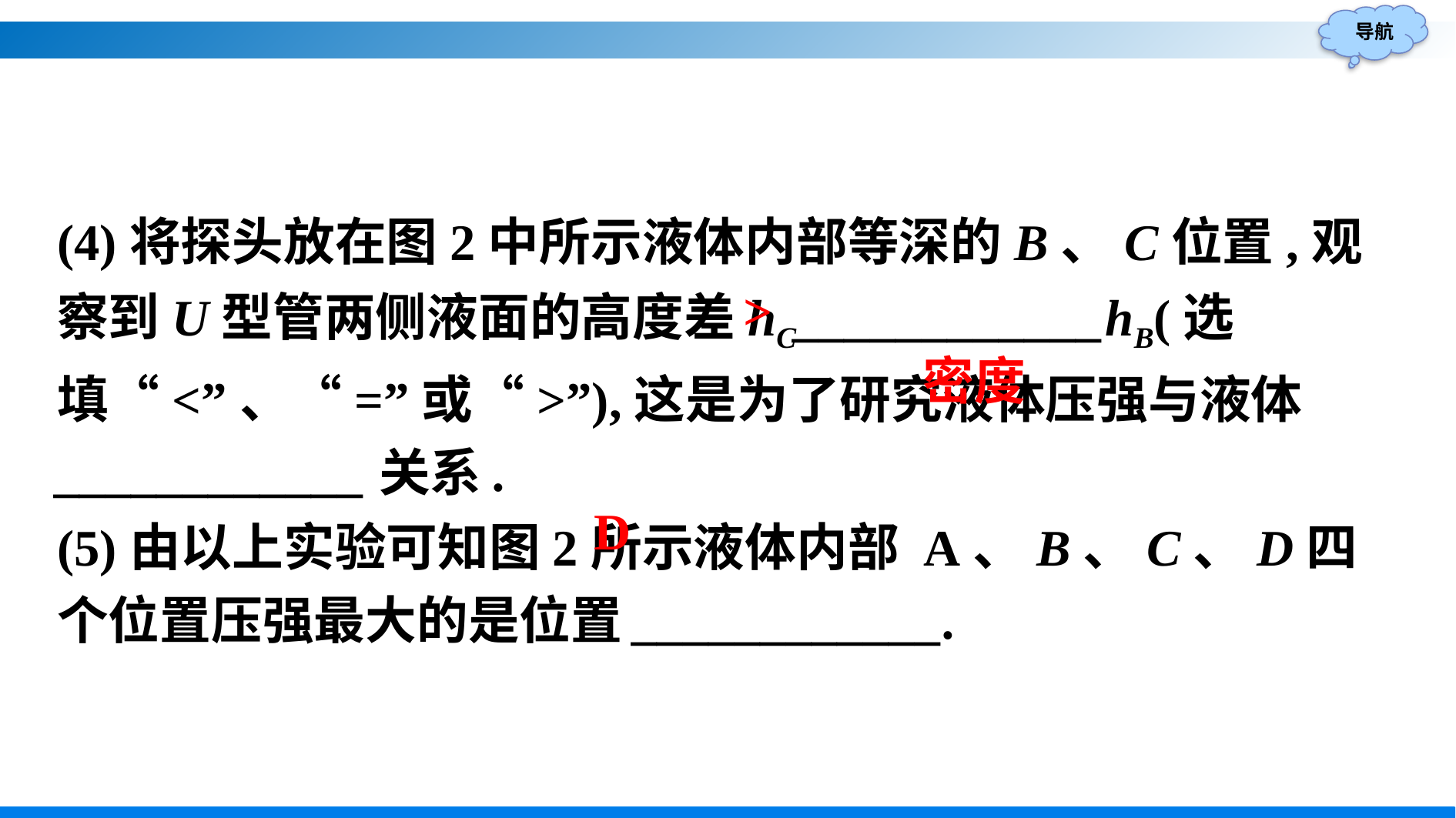

(4)将探头放在图2中所示液体内部等深的B、C位置,观察到U型管两侧液面的高度差hC____________hB(选填“<”、“=”或“>”),这是为了研究液体压强与液体____________关系.
(5)由以上实验可知图2所示液体内部 A、B、C、D四个位置压强最大的是位置____________.
>
密度
D